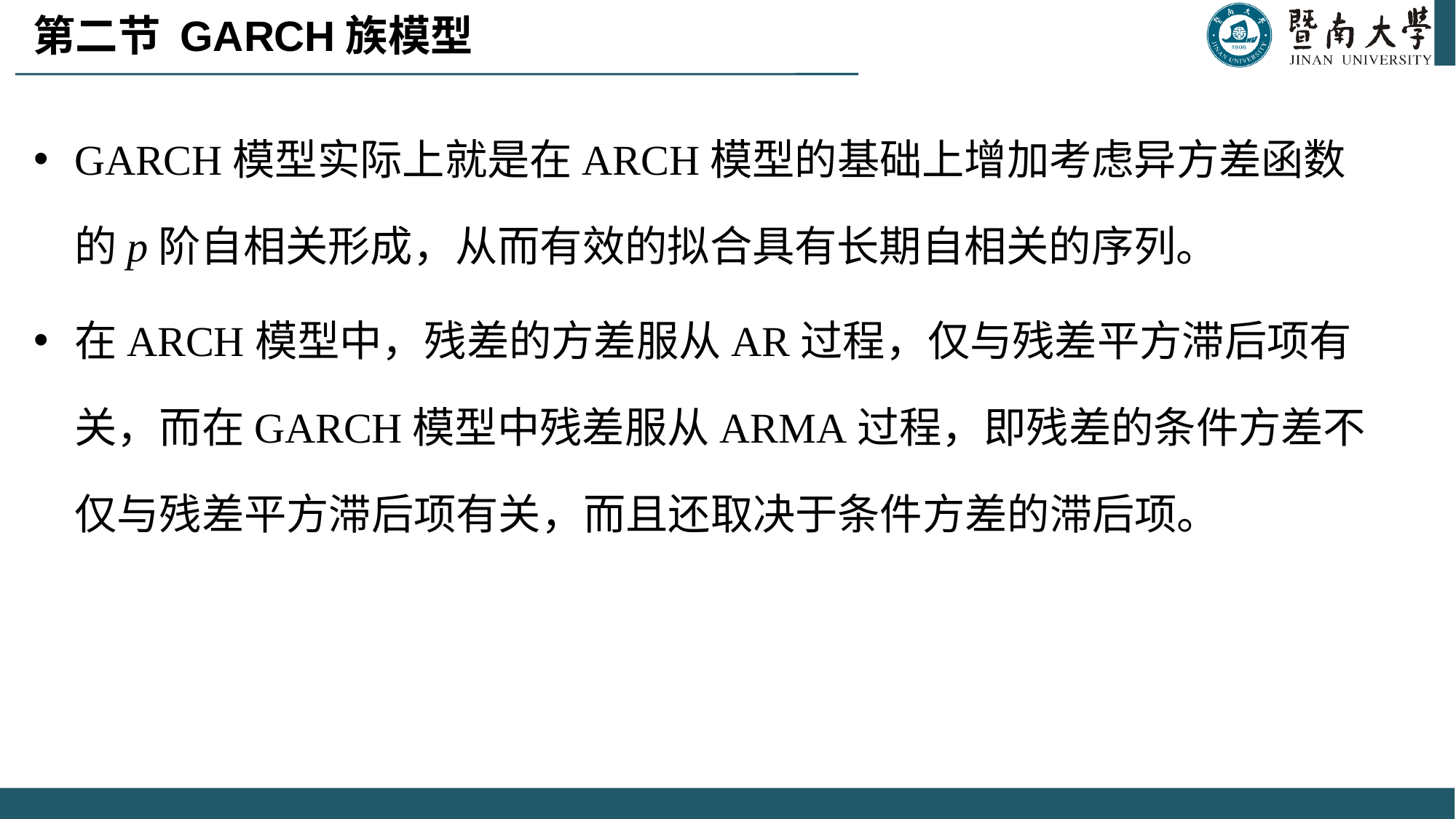

第二节 GARCH族模型
GARCH模型实际上就是在ARCH模型的基础上增加考虑异方差函数的p阶自相关形成，从而有效的拟合具有长期自相关的序列。
在ARCH模型中，残差的方差服从AR过程，仅与残差平方滞后项有关，而在GARCH模型中残差服从ARMA过程，即残差的条件方差不仅与残差平方滞后项有关，而且还取决于条件方差的滞后项。